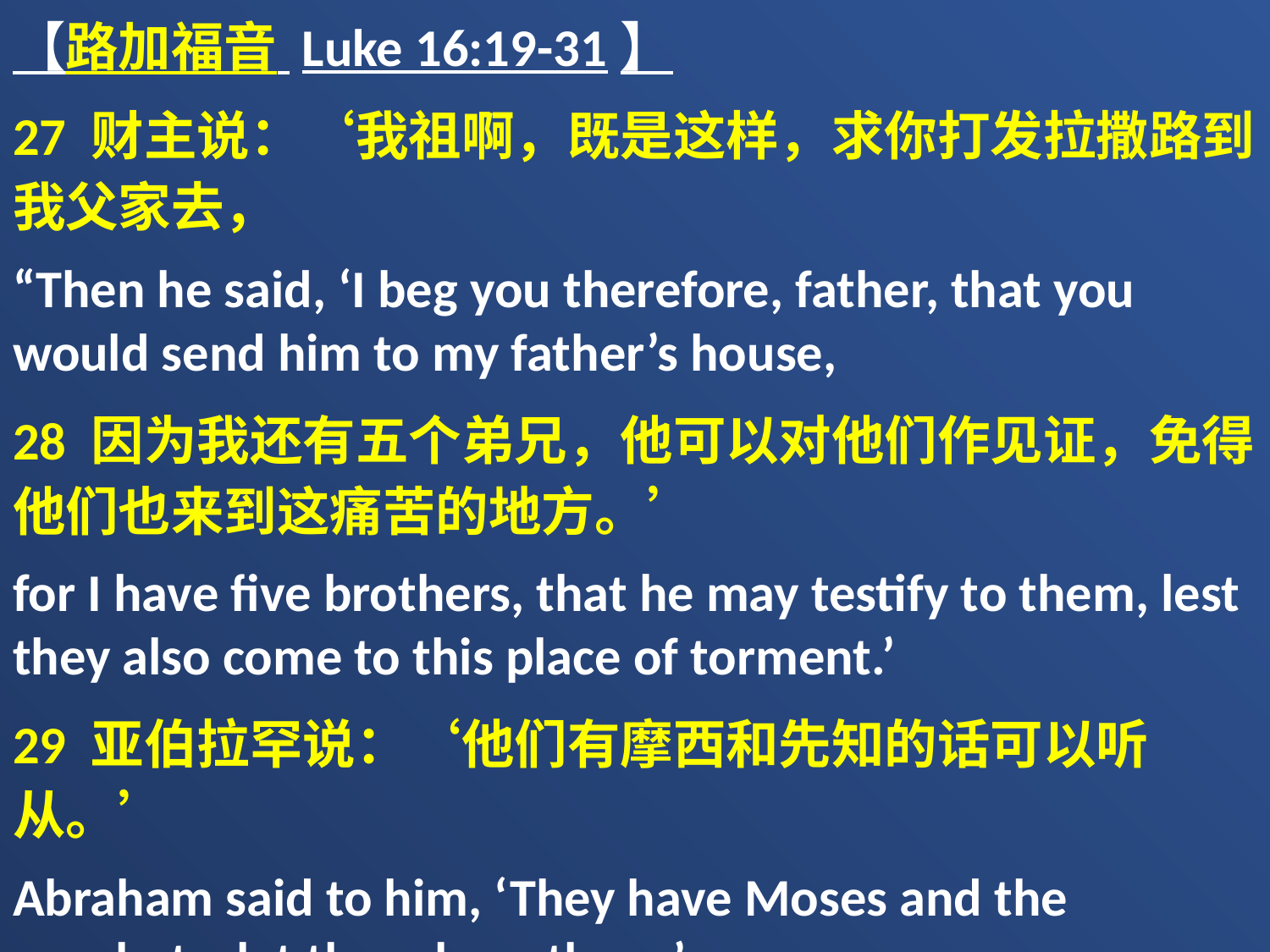

【路加福音 Luke 16:19-31】
27 财主说：‘我祖啊，既是这样，求你打发拉撒路到我父家去，
“Then he said, ‘I beg you therefore, father, that you would send him to my father’s house,
28 因为我还有五个弟兄，他可以对他们作见证，免得他们也来到这痛苦的地方。’
for I have five brothers, that he may testify to them, lest they also come to this place of torment.’
29 亚伯拉罕说：‘他们有摩西和先知的话可以听从。’
Abraham said to him, ‘They have Moses and the prophets; let them hear them.’